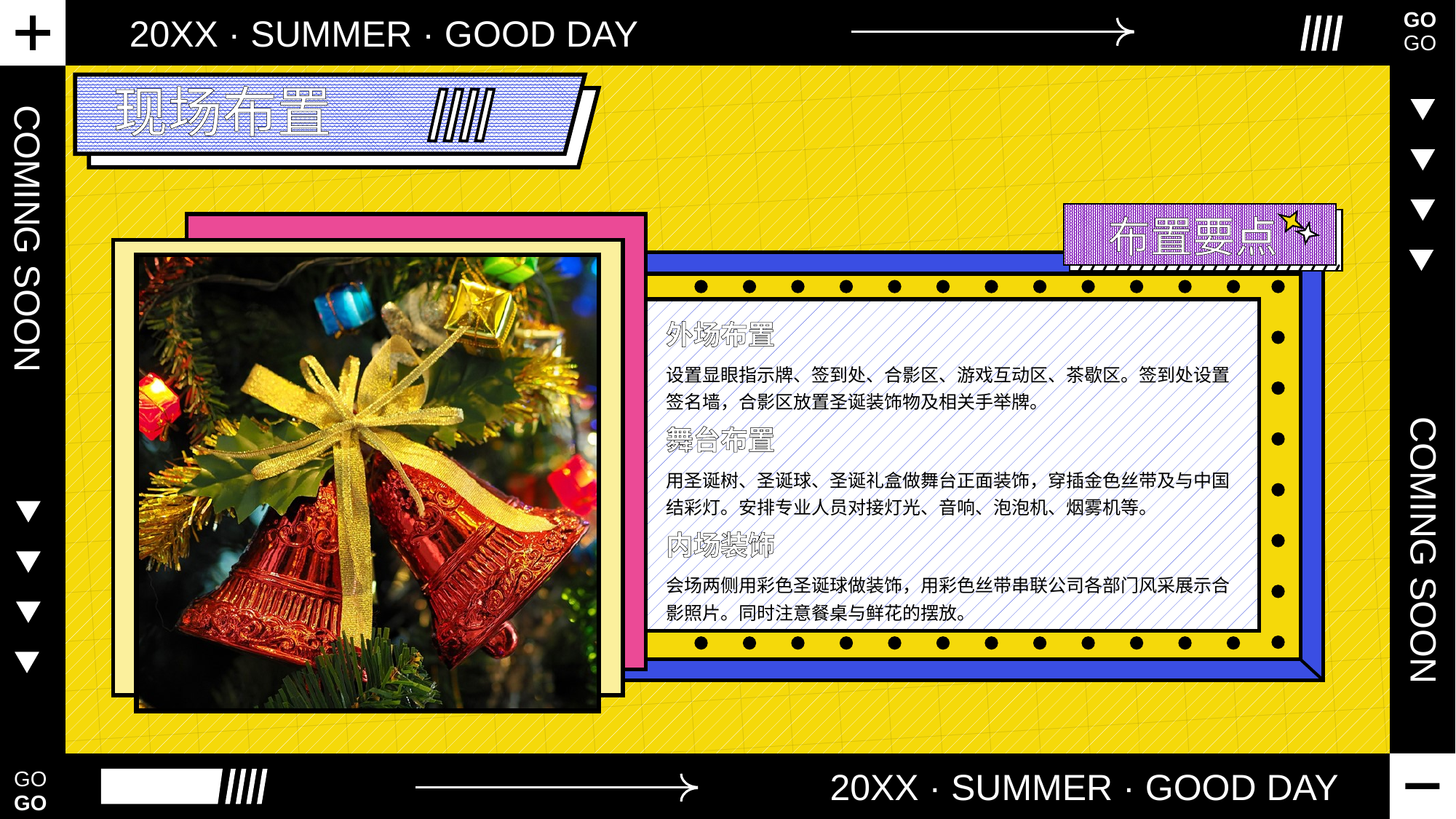

现场布置

布置要点

外场布置
设置显眼指示牌、签到处、合影区、游戏互动区、茶歇区。签到处设置签名墙，合影区放置圣诞装饰物及相关手举牌。
舞台布置
用圣诞树、圣诞球、圣诞礼盒做舞台正面装饰，穿插金色丝带及与中国结彩灯。安排专业人员对接灯光、音响、泡泡机、烟雾机等。
内场装饰
会场两侧用彩色圣诞球做装饰，用彩色丝带串联公司各部门风采展示合影照片。同时注意餐桌与鲜花的摆放。